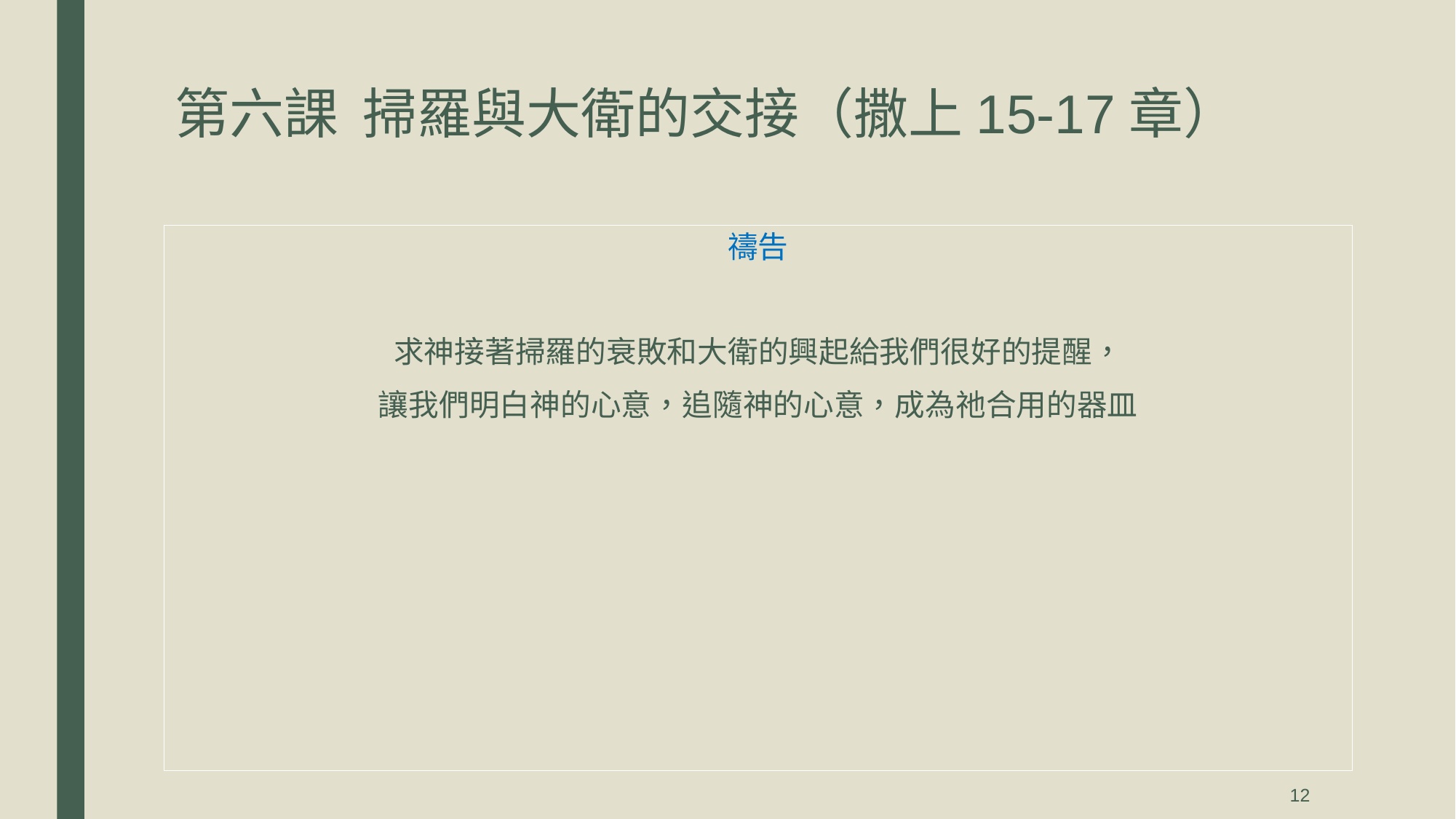

# 第六課  掃羅與大衛的交接（撒上15-17章）
禱告

求神接著掃羅的衰敗和大衛的興起給我們很好的提醒，
讓我們明白神的心意，追隨神的心意，成為祂合用的器皿
12